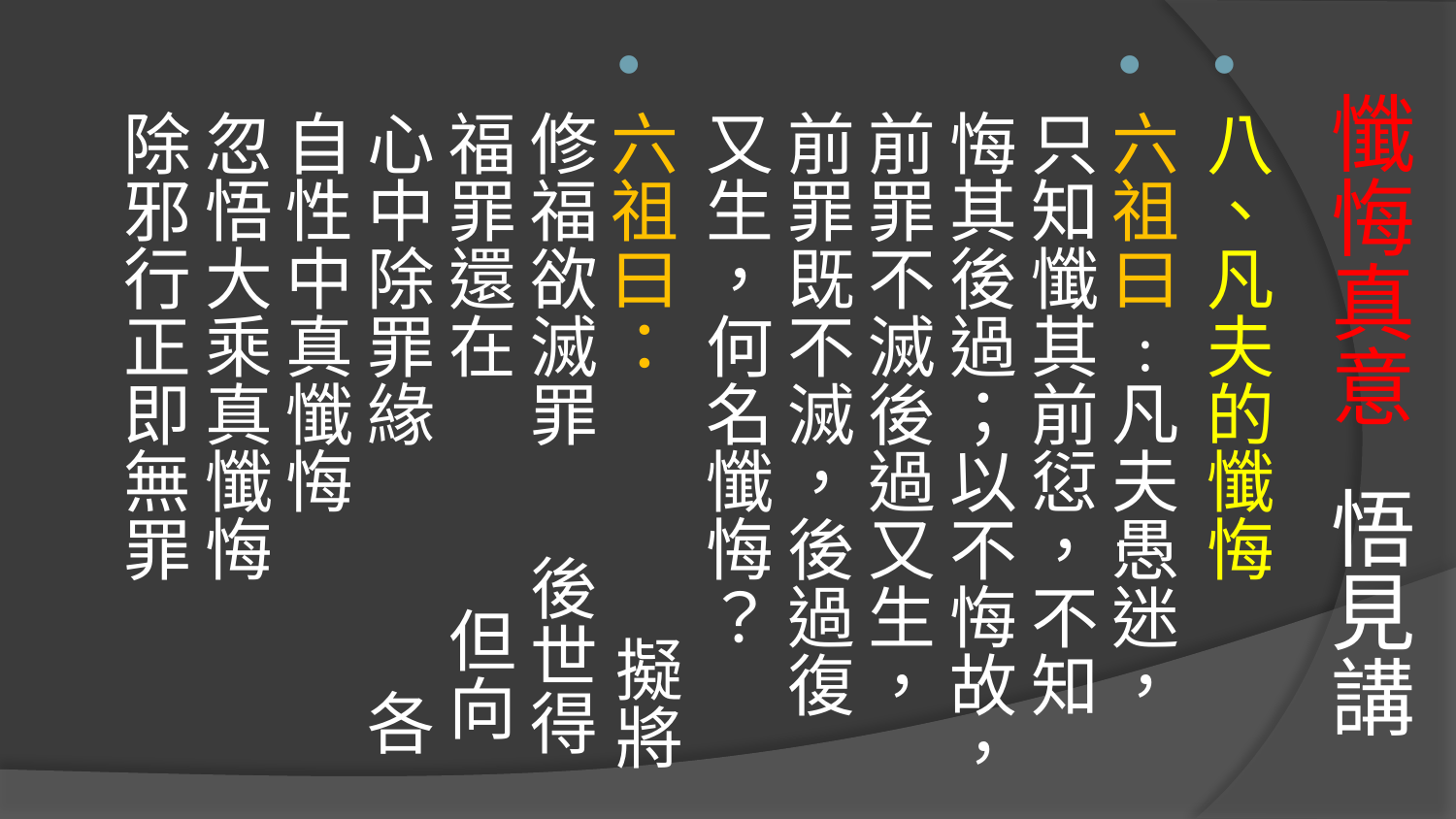

八、凡夫的懺悔
六祖曰﹕凡夫愚迷，只知懺其前愆，不知悔其後過；以不悔故，前罪不滅後過又生，前罪既不滅，後過復又生，何名懺悔？
六祖曰：                 擬將修福欲滅罪       後世得福罪還在               但向心中除罪緣                各自性中真懺悔
忽悟大乘真懺悔            除邪行正即無罪

# 懺悔真意   悟見講